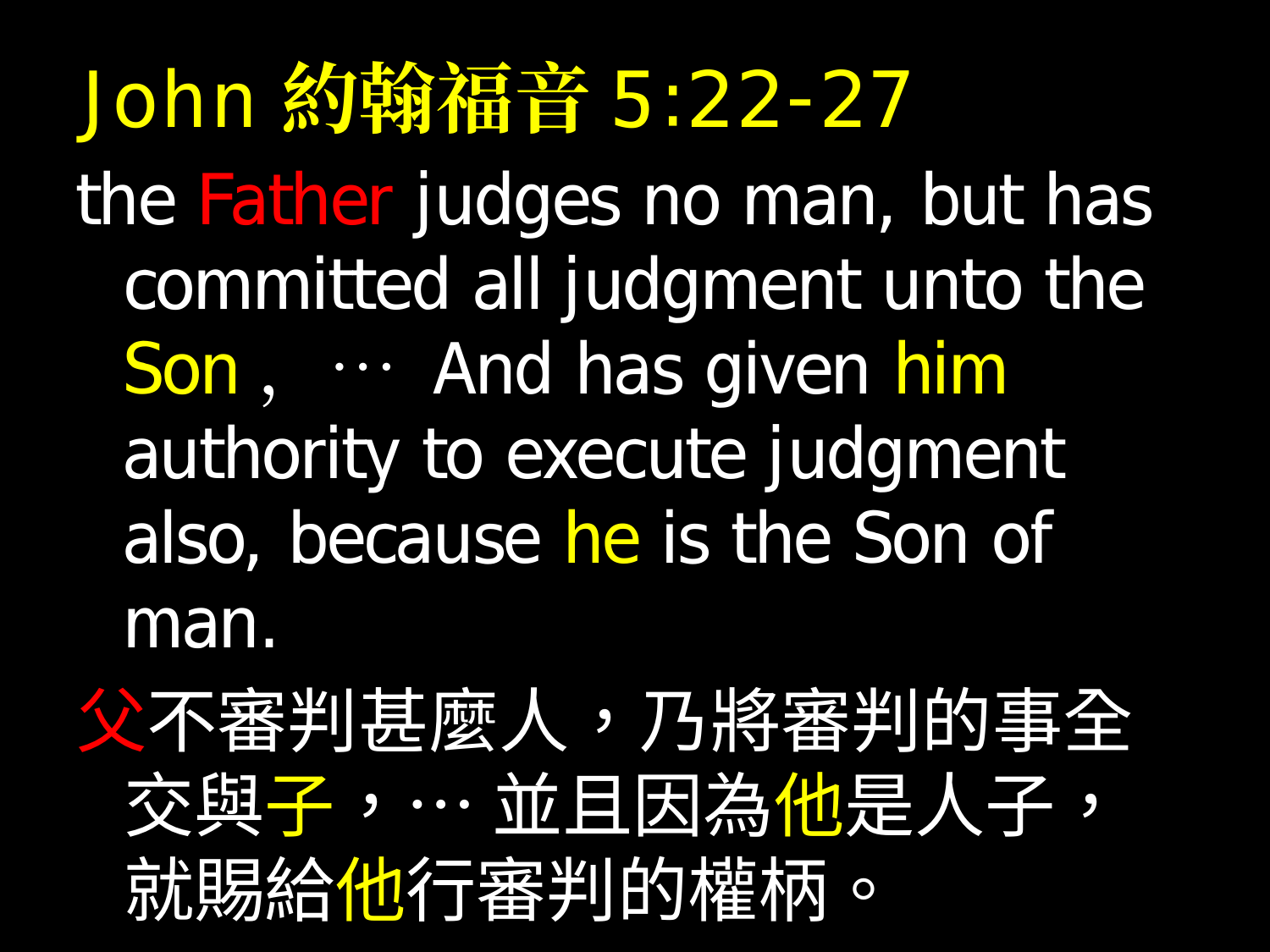

# John約翰福音5:22-27
the Father judges no man, but has committed all judgment unto the Son，… And has given him authority to execute judgment also, because he is the Son of man.
父不審判甚麼人，乃將審判的事全交與子，… 並且因為他是人子，就賜給他行審判的權柄。